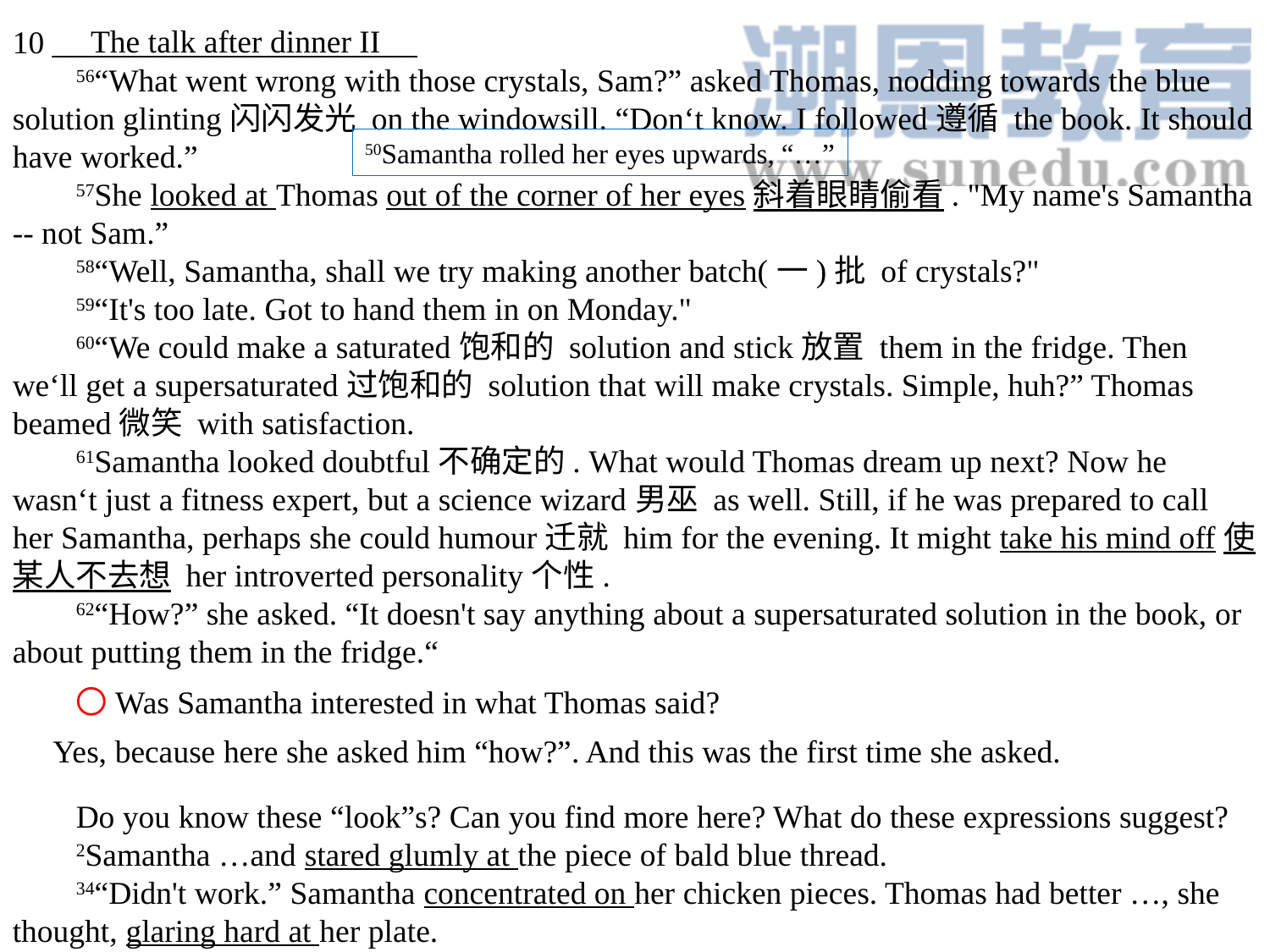

The talk after dinner II
10 _______________________
56“What went wrong with those crystals, Sam?” asked Thomas, nodding towards the blue solution glinting闪闪发光 on the windowsill. “Don‘t know. I followed遵循 the book. It should have worked.”
57She looked at Thomas out of the corner of her eyes斜着眼睛偷看. "My name's Samantha -- not Sam.”
58“Well, Samantha, shall we try making another batch(一)批 of crystals?"
59“It's too late. Got to hand them in on Monday."
60“We could make a saturated饱和的 solution and stick放置 them in the fridge. Then we‘ll get a supersaturated过饱和的 solution that will make crystals. Simple, huh?” Thomas beamed微笑 with satisfaction.
61Samantha looked doubtful不确定的. What would Thomas dream up next? Now he wasn‘t just a fitness expert, but a science wizard男巫 as well. Still, if he was prepared to call her Samantha, perhaps she could humour迁就 him for the evening. It might take his mind off使某人不去想 her introverted personality个性.
62“How?” she asked. “It doesn't say anything about a supersaturated solution in the book, or about putting them in the fridge.“

〇Was Samantha interested in what Thomas said?

Do you know these “look”s? Can you find more here? What do these expressions suggest?
2Samantha …and stared glumly at the piece of bald blue thread.
34“Didn't work.” Samantha concentrated on her chicken pieces. Thomas had better …, she thought, glaring hard at her plate.
50Samantha rolled her eyes upwards, “…”
Yes, because here she asked him “how?”. And this was the first time she asked.